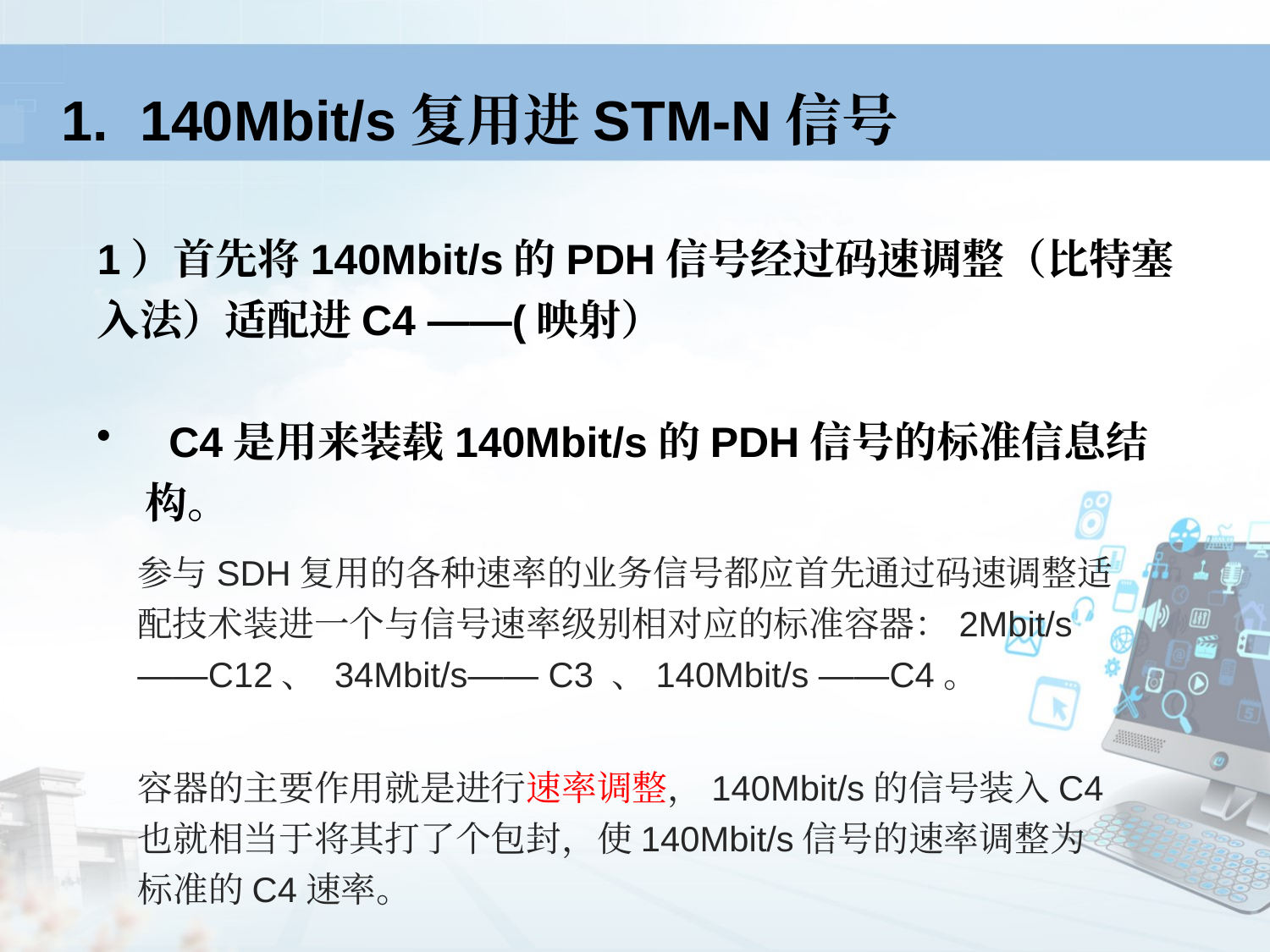

1.  140Mbit/s复用进STM-N信号
1）首先将140Mbit/s的PDH信号经过码速调整（比特塞入法）适配进C4 ——(映射）

  C4是用来装载140Mbit/s的PDH信号的标准信息结构。
参与SDH复用的各种速率的业务信号都应首先通过码速调整适配技术装进一个与信号速率级别相对应的标准容器：2Mbit/s ——C12、 34Mbit/s—— C3 、140Mbit/s ——C4。
容器的主要作用就是进行速率调整，140Mbit/s的信号装入C4也就相当于将其打了个包封，使140Mbit/s信号的速率调整为标准的C4速率。